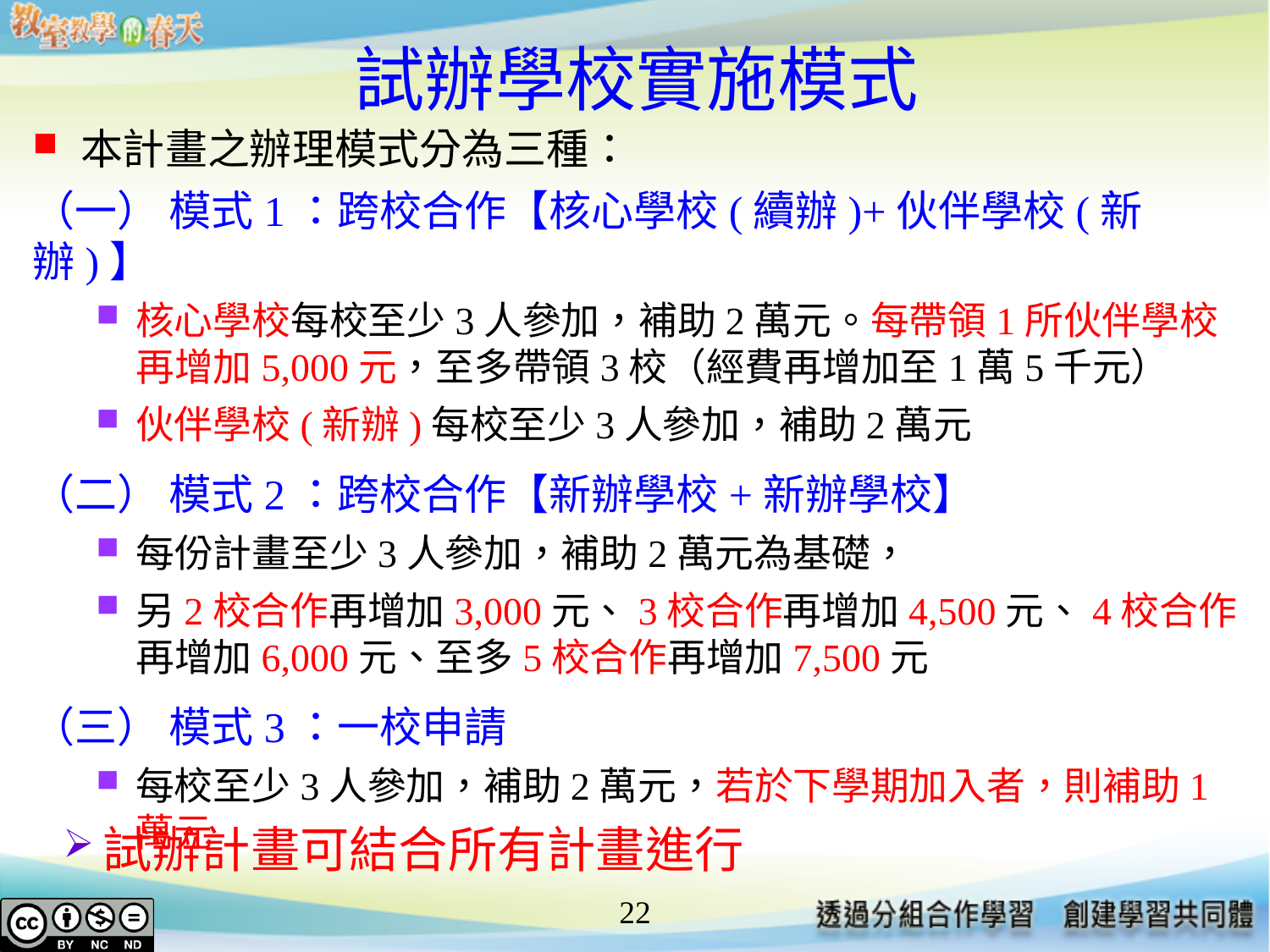

# 試辦學校實施模式
本計畫之辦理模式分為三種：
（一） 模式1：跨校合作【核心學校(續辦)+伙伴學校(新辦)】
核心學校每校至少3人參加，補助2萬元。每帶領1所伙伴學校再增加5,000元，至多帶領3校（經費再增加至1萬5千元）
伙伴學校(新辦)每校至少3人參加，補助2萬元
（二） 模式2：跨校合作【新辦學校+新辦學校】
每份計畫至少3人參加，補助2萬元為基礎，
另2校合作再增加3,000元、3校合作再增加4,500元、4校合作再增加6,000元、至多5校合作再增加7,500元
（三） 模式3：一校申請
每校至少3人參加，補助2萬元，若於下學期加入者，則補助1萬元
試辦計畫可結合所有計畫進行
22